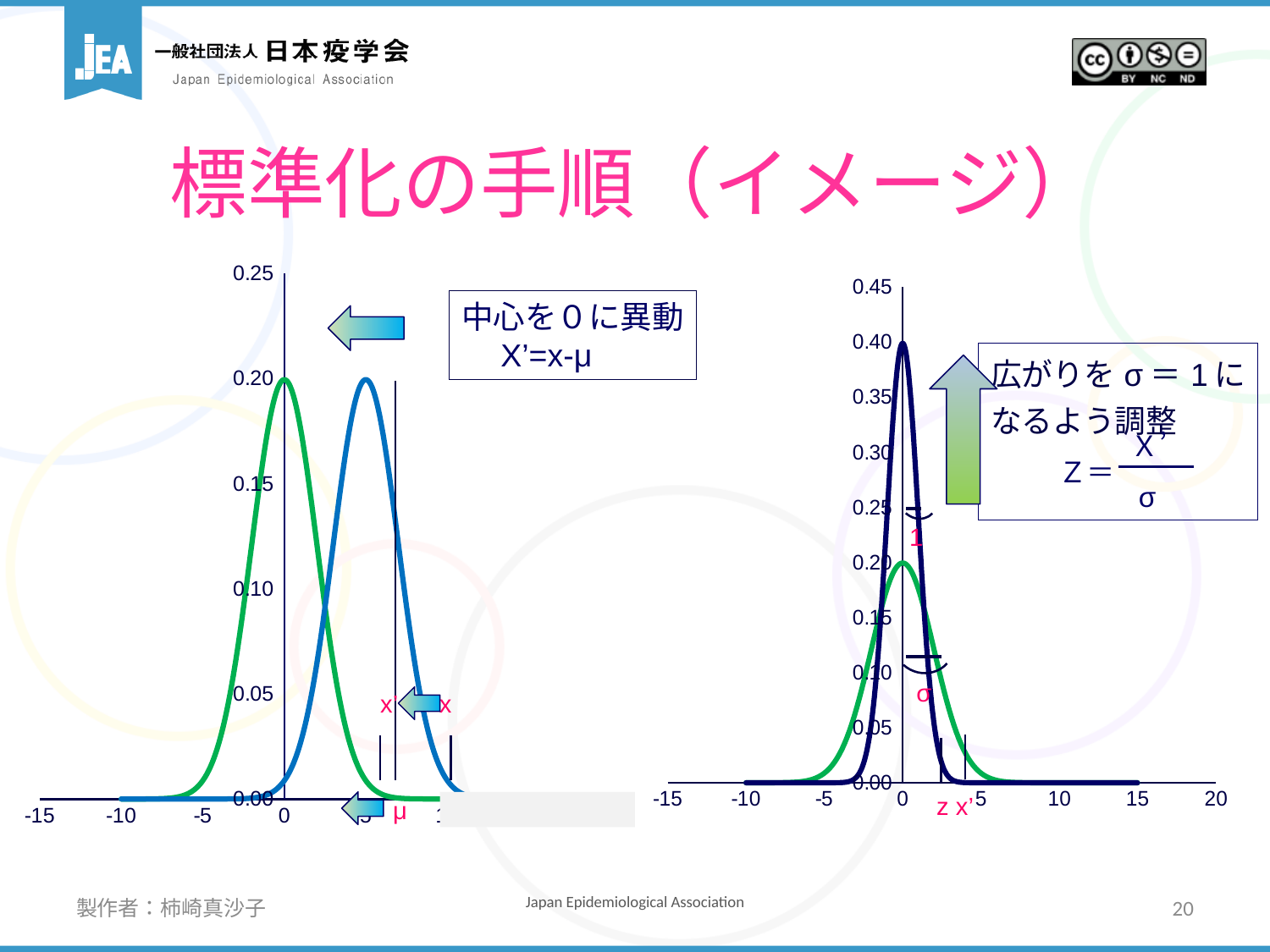

# 標準化の手順（イメージ）

### Chart

| Category | Y の値 | 列1 |
|---|---|---|

### Chart

| Category | Y の値 | 列1 |
|---|---|---|
中心を０に異動
　X’=x-μ

Ｘ’
Ｚ＝
σ

1

σ
x’      x

z x’
μ

製作者：柿崎真沙子
20